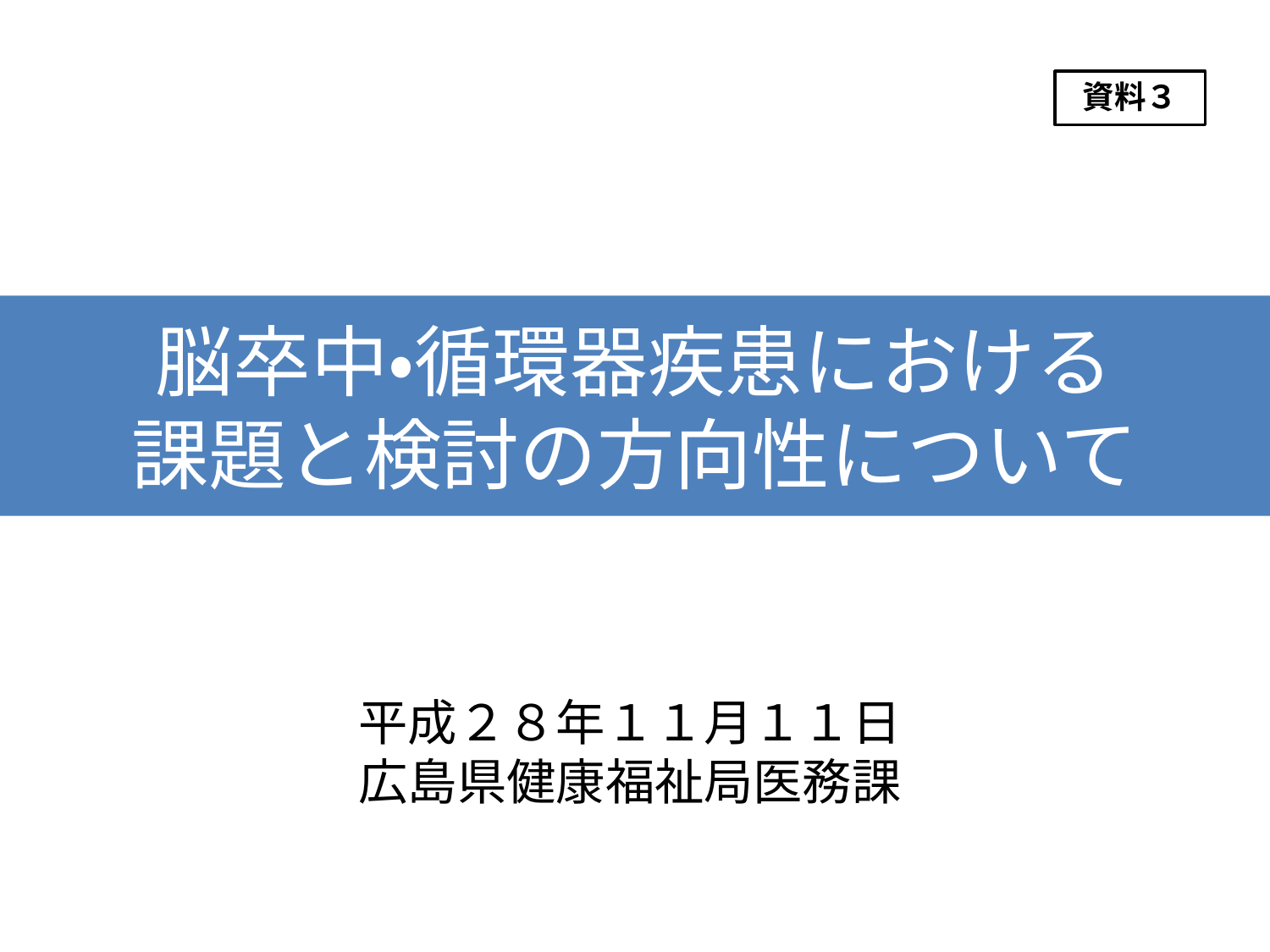

資料３
# 脳卒中・循環器疾患における 課題と検討の方向性について
平成２８年１１月１１日
広島県健康福祉局医務課